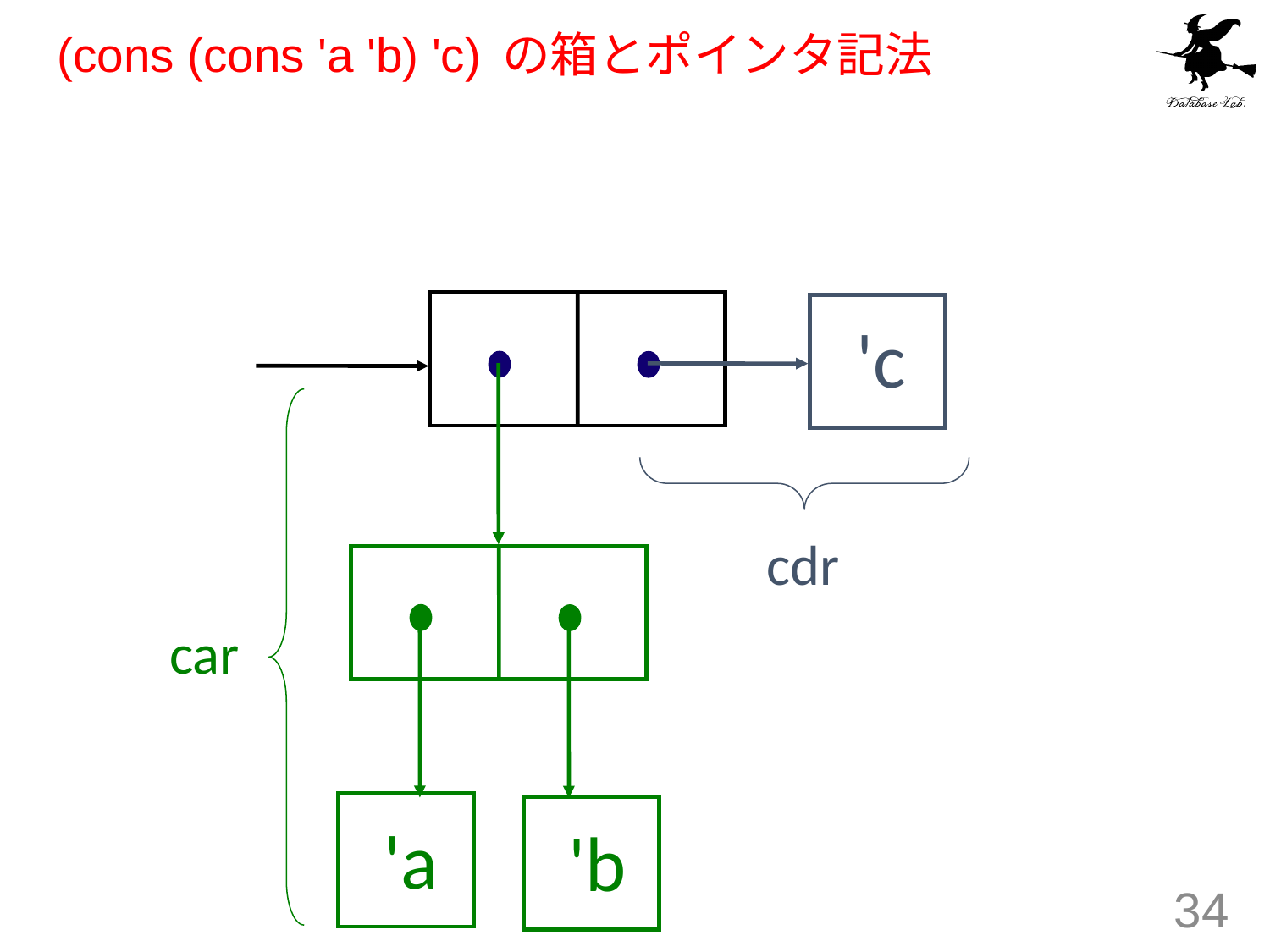

# (cons (cons 'a 'b) 'c) の箱とポインタ記法

'c

cdr

car

'a
'b
34